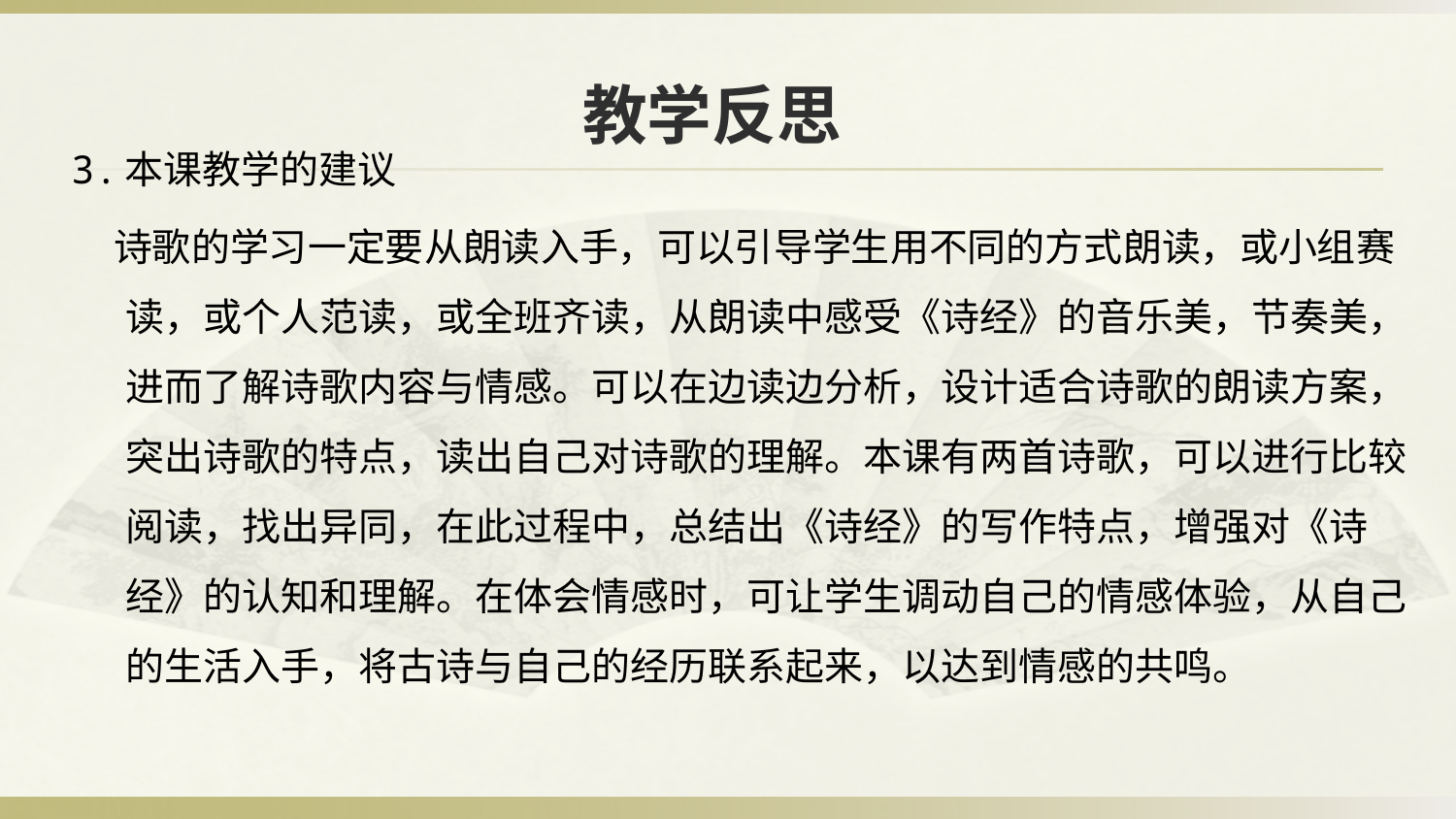

# 教学反思
3.本课教学的建议
    诗歌的学习一定要从朗读入手，可以引导学生用不同的方式朗读，或小组赛读，或个人范读，或全班齐读，从朗读中感受《诗经》的音乐美，节奏美，进而了解诗歌内容与情感。可以在边读边分析，设计适合诗歌的朗读方案，突出诗歌的特点，读出自己对诗歌的理解。本课有两首诗歌，可以进行比较阅读，找出异同，在此过程中，总结出《诗经》的写作特点，增强对《诗经》的认知和理解。在体会情感时，可让学生调动自己的情感体验，从自己的生活入手，将古诗与自己的经历联系起来，以达到情感的共鸣。